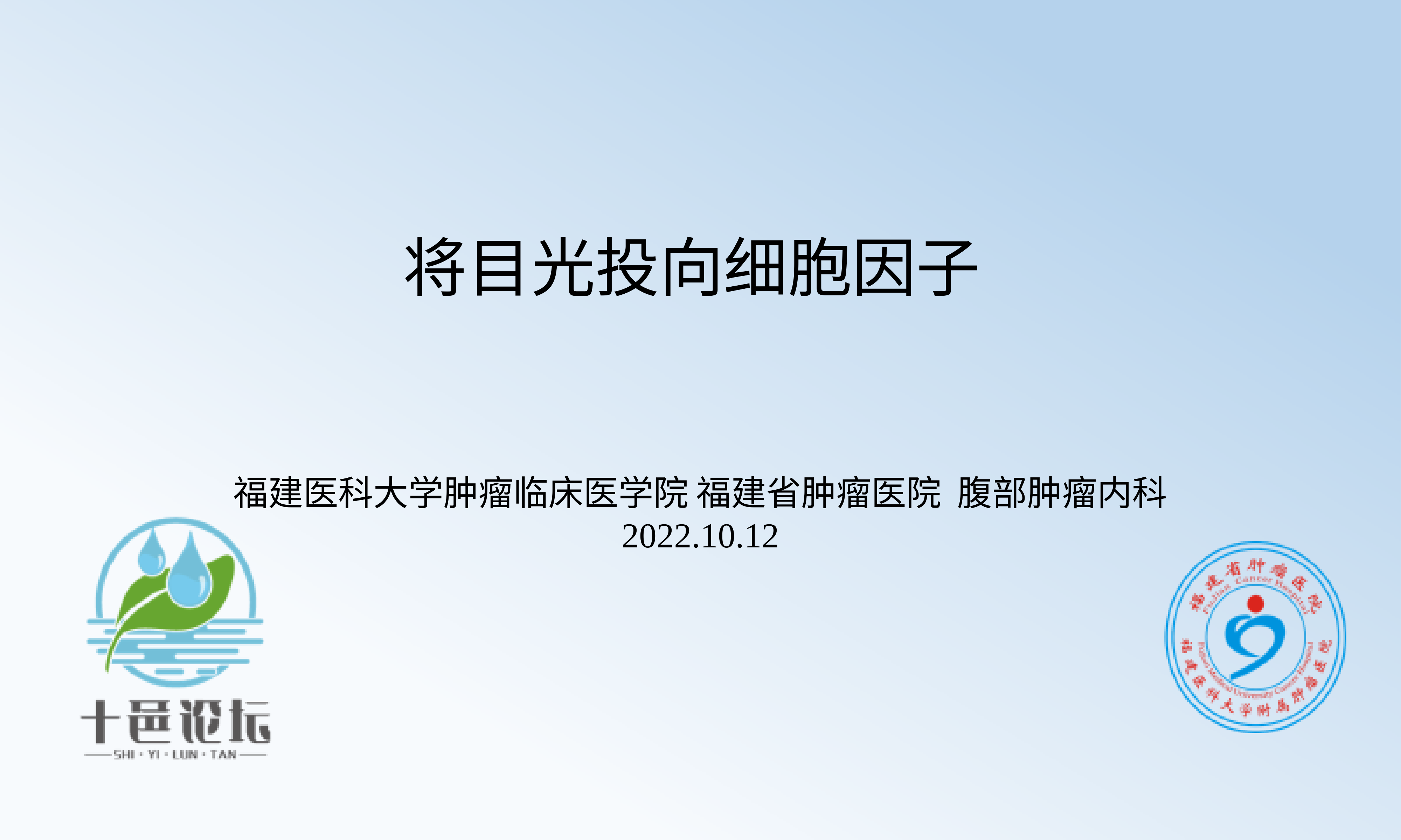

# 将目光投向细胞因子
福建医科大学肿瘤临床医学院 福建省肿瘤医院  腹部肿瘤内科
2022.10.12